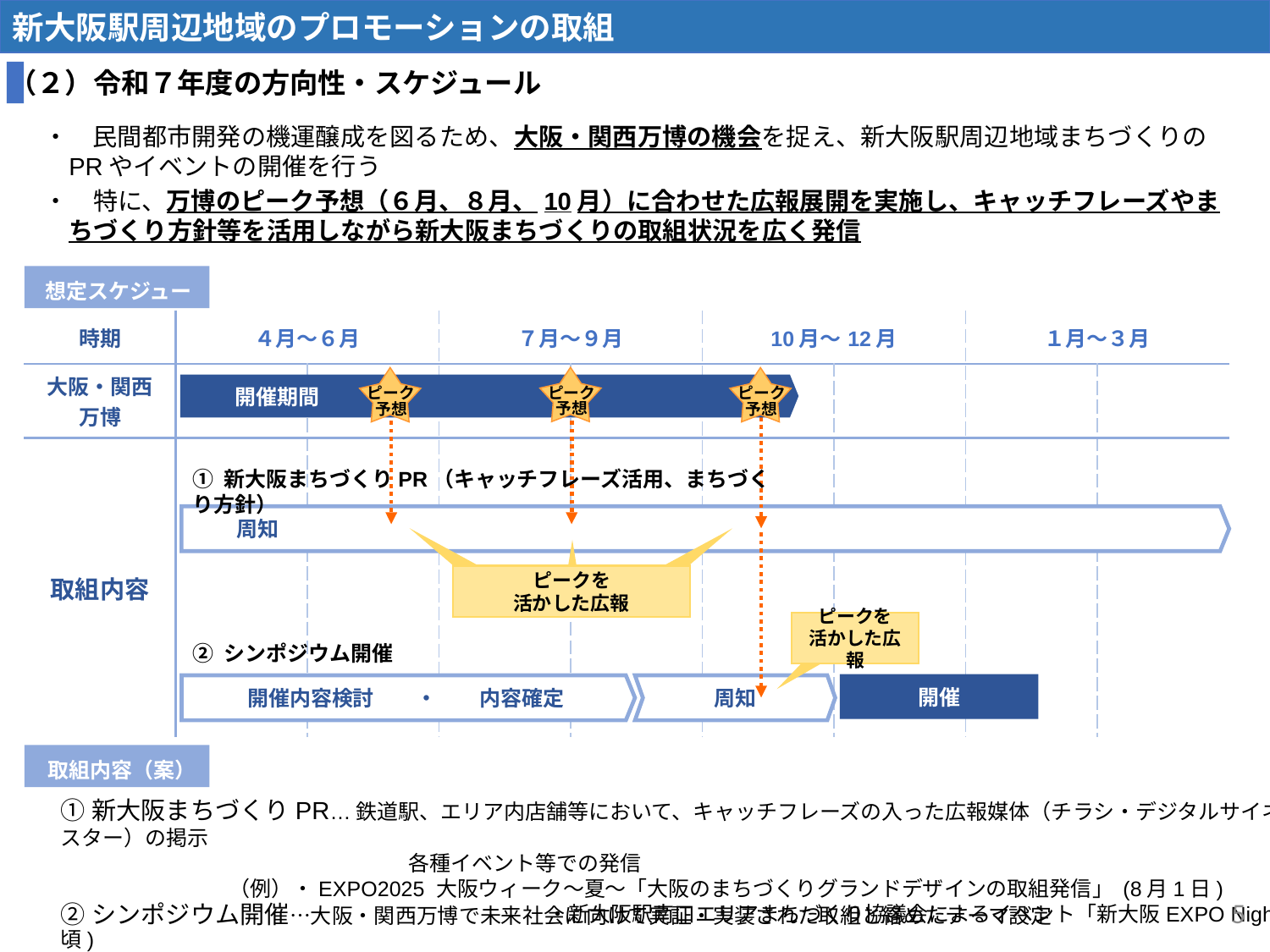

（２）令和７年度の方向性・スケジュール
・　民間都市開発の機運醸成を図るため、大阪・関西万博の機会を捉え、新大阪駅周辺地域まちづくりのPRやイベントの開催を行う
・　特に、万博のピーク予想（６月、８月、10月）に合わせた広報展開を実施し、キャッチフレーズやまちづくり方針等を活用しながら新大阪まちづくりの取組状況を広く発信
想定スケジュール

| 時期 | ４月～６月 |  | ７月～９月 |  | 10月～12月 |  | １月～３月 |  |
| --- | --- | --- | --- | --- | --- | --- | --- | --- |
| 大阪・関西 万博 |  |  |  |  |  |  |  |  |
| 取組内容 |  |  |  |  |  |  |  |  |

ピーク
予想

ピーク
予想

ピーク
予想
　　開催期間
① 新大阪まちづくりPR（キャッチフレーズ活用、まちづくり方針）
　　周知

ピークを
活かした広報
ピークを
活かした広報

② シンポジウム開催
開催
開催内容検討　　・　　内容確定
周知
取組内容（案）

①新大阪まちづくりPR…鉄道駅、エリア内店舗等において、キャッチフレーズの入った広報媒体（チラシ・デジタルサイネージ・ポスター）の掲示
　　　　　　　　　　　　　　　　  各種イベント等での発信
                                   （例）・EXPO2025 大阪ウィーク～夏～「大阪のまちづくりグランドデザインの取組発信」 (8月1日)
　　　　　　　　　　　　　　　　　　　　　　　・新大阪駅南口エリアまちづくり協議会によるイベント「新大阪EXPO Night」 (10月頃)

5
②シンポジウム開催…大阪・関西万博で未来社会に向けて実証・実装された取組と絡めたテーマ設定